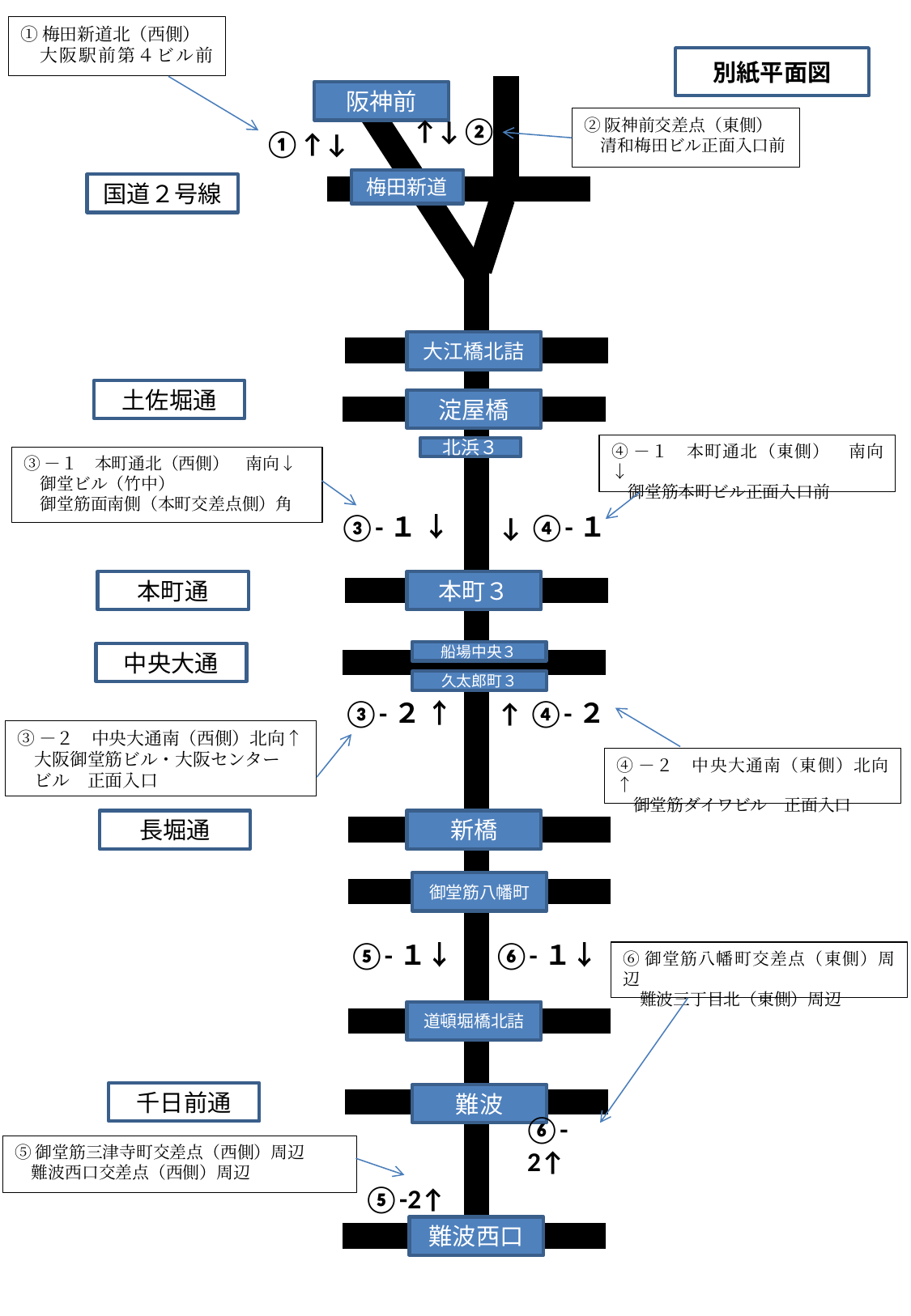

①梅田新道北（西側）
　大阪駅前第４ビル前
別紙平面図
阪神前
②阪神前交差点（東側）
　清和梅田ビル正面入口前
↑↓②
①↑↓
梅田新道
国道２号線
大江橋北詰
土佐堀通
淀屋橋
④－１　本町通北（東側）　南向↓
　御堂筋本町ビル正面入口前
北浜３
③－１　本町通北（西側）　南向↓
　御堂ビル（竹中）
　御堂筋面南側（本町交差点側）角
③-１ ↓
↓ ④-１
本町通
本町３
船場中央３
中央大通
久太郎町３
③-２ ↑
↑ ④-２
③－２　中央大通南（西側）北向↑
　大阪御堂筋ビル・大阪センター
　ビル　正面入口
④－２　中央大通南（東側）北向↑
　御堂筋ダイワビル　正面入口
長堀通
新橋
御堂筋八幡町

⑤-１↓
⑥-１↓
⑥御堂筋八幡町交差点（東側）周辺
　難波三丁目北（東側）周辺
道頓堀橋北詰
千日前通
難波
⑥-2↑
⑤御堂筋三津寺町交差点（西側）周辺
　難波西口交差点（西側）周辺
⑤-2↑
難波西口
1